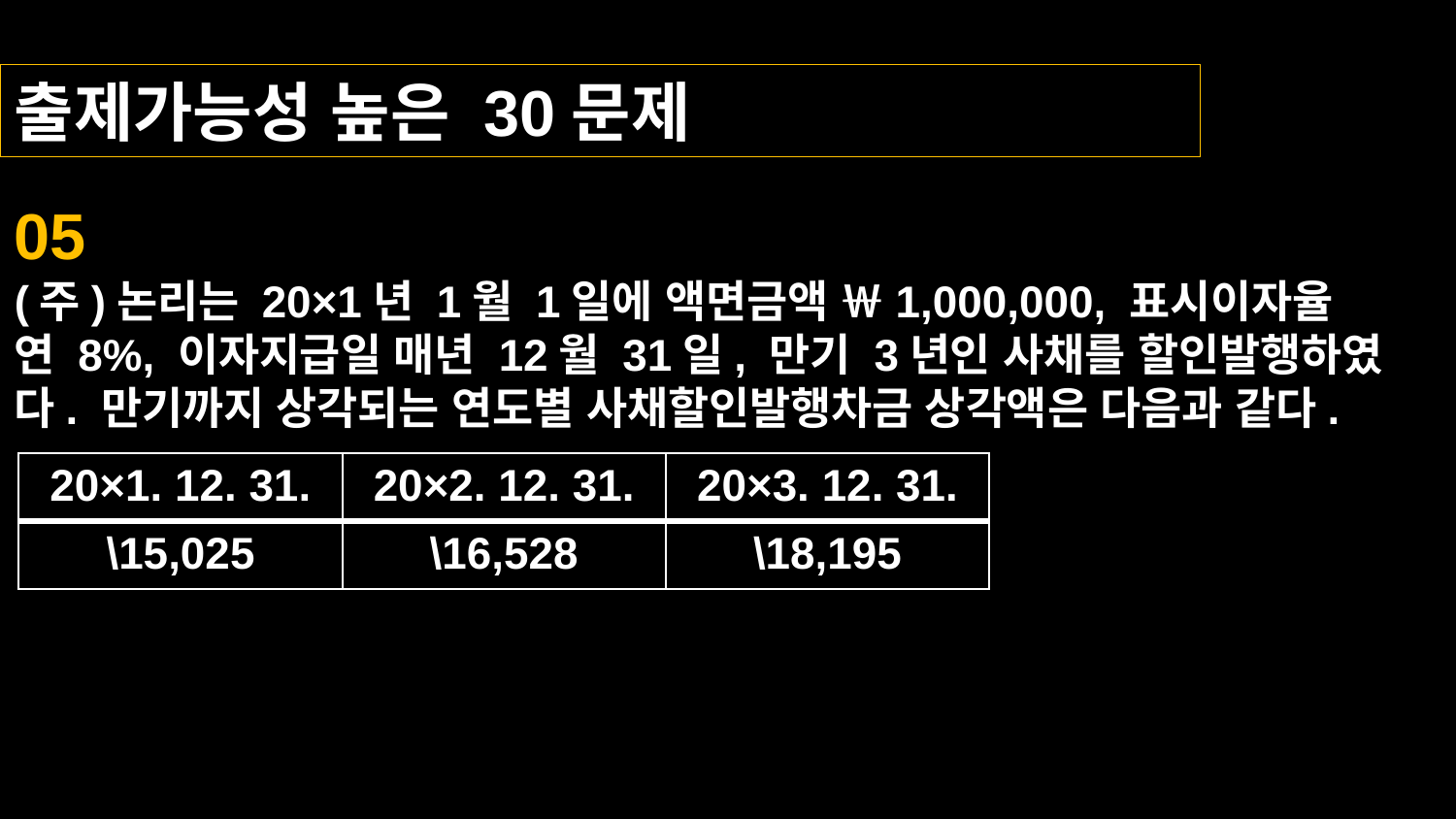

출제가능성 높은 30문제
05
(주)논리는 20×1년 1월 1일에 액면금액 ￦1,000,000, 표시이자율
연 8%, 이자지급일 매년 12월 31일, 만기 3년인 사채를 할인발행하였다. 만기까지 상각되는 연도별 사채할인발행차금 상각액은 다음과 같다.

| 20×1. 12. 31. | 20×2. 12. 31. | 20×3. 12. 31. |
| --- | --- | --- |
| \15,025 | \16,528 | \18,195 |